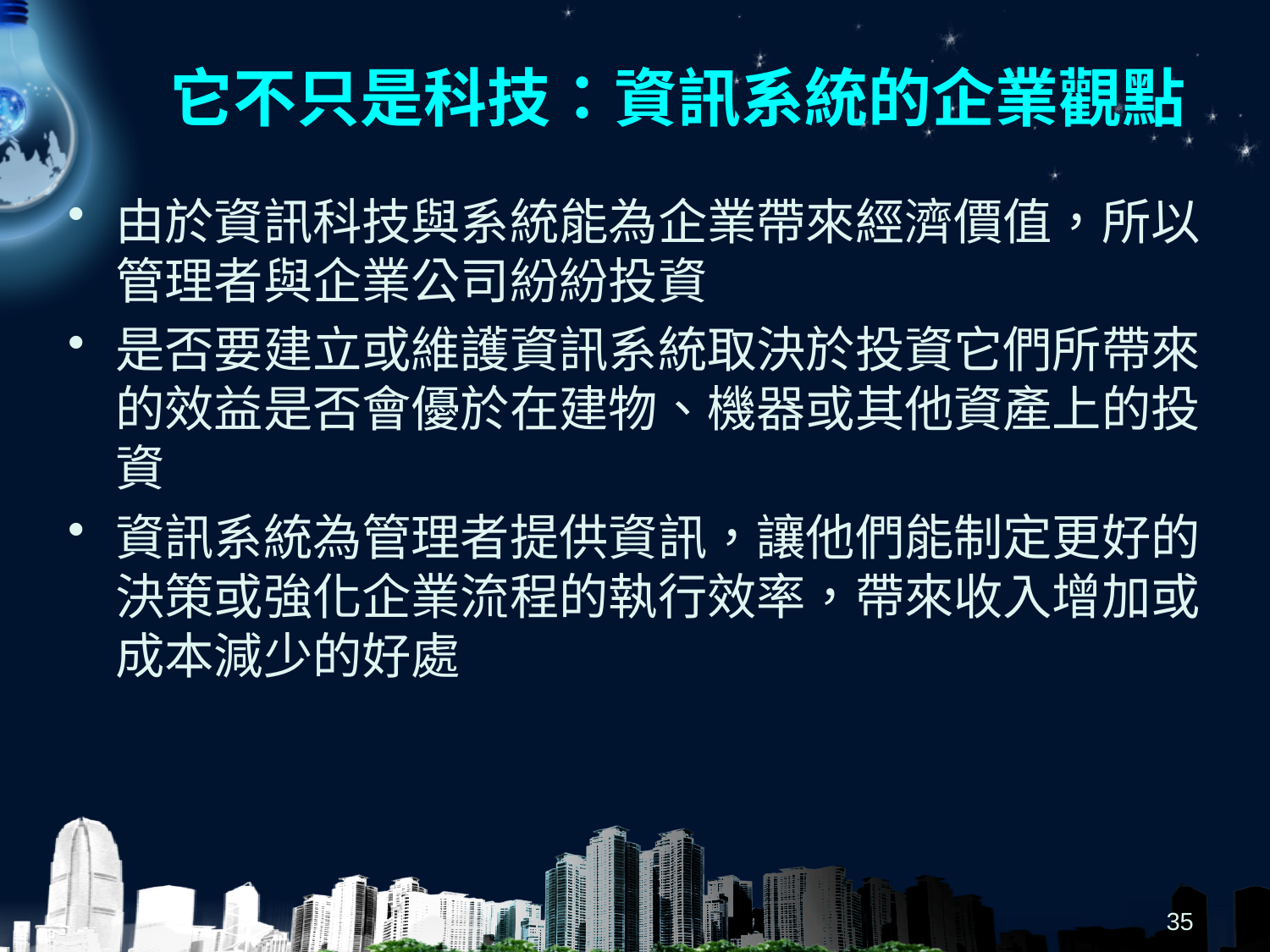

# 它不只是科技：資訊系統的企業觀點
由於資訊科技與系統能為企業帶來經濟價值，所以管理者與企業公司紛紛投資
是否要建立或維護資訊系統取決於投資它們所帶來的效益是否會優於在建物、機器或其他資產上的投資
資訊系統為管理者提供資訊，讓他們能制定更好的決策或強化企業流程的執行效率，帶來收入增加或成本減少的好處
35